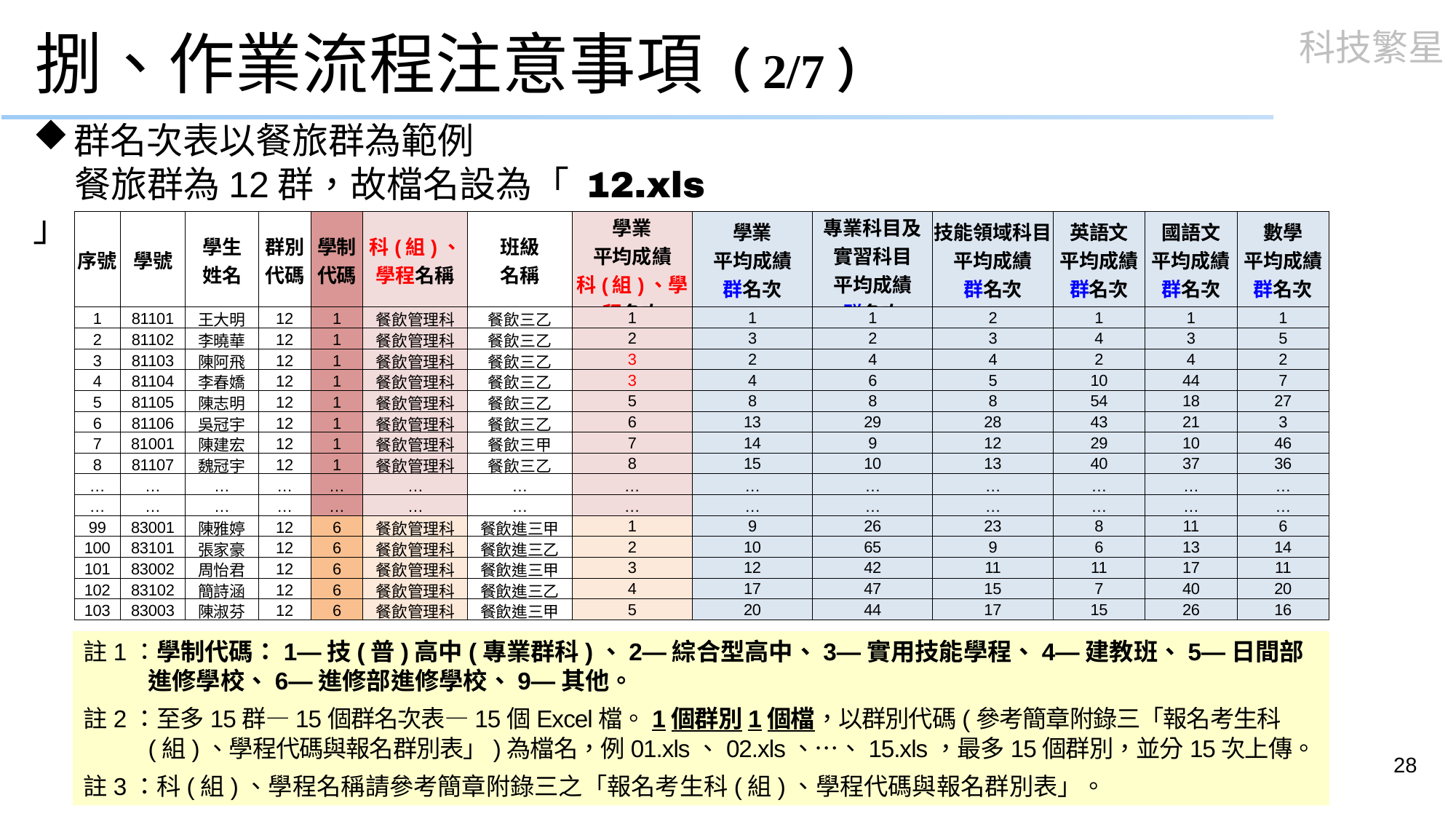

# 捌、作業流程注意事項（2/7）
群名次表以餐旅群為範例
    餐旅群為12群，故檔名設為「 12.xls 」
| 序號 | 學號 | 學生 姓名 | 群別 代碼 | 學制 代碼 | 科(組)、 學程名稱 | 班級 名稱 | 學業 平均成績 科(組)、學程名次 | 學業 平均成績 群名次 | 專業科目及 實習科目 平均成績 群名次 | 技能領域科目 平均成績 群名次 | 英語文 平均成績 群名次 | 國語文 平均成績 群名次 | 數學 平均成績 群名次 |
| --- | --- | --- | --- | --- | --- | --- | --- | --- | --- | --- | --- | --- | --- |
| 1 | 81101 | 王大明 | 12 | 1 | 餐飲管理科 | 餐飲三乙 | 1 | 1 | 1 | 2 | 1 | 1 | 1 |
| 2 | 81102 | 李曉華 | 12 | 1 | 餐飲管理科 | 餐飲三乙 | 2 | 3 | 2 | 3 | 4 | 3 | 5 |
| 3 | 81103 | 陳阿飛 | 12 | 1 | 餐飲管理科 | 餐飲三乙 | 3 | 2 | 4 | 4 | 2 | 4 | 2 |
| 4 | 81104 | 李春嬌 | 12 | 1 | 餐飲管理科 | 餐飲三乙 | 3 | 4 | 6 | 5 | 10 | 44 | 7 |
| 5 | 81105 | 陳志明 | 12 | 1 | 餐飲管理科 | 餐飲三乙 | 5 | 8 | 8 | 8 | 54 | 18 | 27 |
| 6 | 81106 | 吳冠宇 | 12 | 1 | 餐飲管理科 | 餐飲三乙 | 6 | 13 | 29 | 28 | 43 | 21 | 3 |
| 7 | 81001 | 陳建宏 | 12 | 1 | 餐飲管理科 | 餐飲三甲 | 7 | 14 | 9 | 12 | 29 | 10 | 46 |
| 8 | 81107 | 魏冠宇 | 12 | 1 | 餐飲管理科 | 餐飲三乙 | 8 | 15 | 10 | 13 | 40 | 37 | 36 |
| … | … | … | … | … | … | … | … | … | … | … | … | … | … |
| … | … | … | … | … | … | … | … | … | … | … | … | … | … |
| 99 | 83001 | 陳雅婷 | 12 | 6 | 餐飲管理科 | 餐飲進三甲 | 1 | 9 | 26 | 23 | 8 | 11 | 6 |
| 100 | 83101 | 張家豪 | 12 | 6 | 餐飲管理科 | 餐飲進三乙 | 2 | 10 | 65 | 9 | 6 | 13 | 14 |
| 101 | 83002 | 周怡君 | 12 | 6 | 餐飲管理科 | 餐飲進三甲 | 3 | 12 | 42 | 11 | 11 | 17 | 11 |
| 102 | 83102 | 簡詩涵 | 12 | 6 | 餐飲管理科 | 餐飲進三乙 | 4 | 17 | 47 | 15 | 7 | 40 | 20 |
| 103 | 83003 | 陳淑芬 | 12 | 6 | 餐飲管理科 | 餐飲進三甲 | 5 | 20 | 44 | 17 | 15 | 26 | 16 |
註1：學制代碼：1—技(普)高中(專業群科)、2—綜合型高中、3—實用技能學程、4—建教班、5—日間部進修學校、6—進修部進修學校、9—其他。
註2：至多15群—15個群名次表—15個Excel檔。1個群別1個檔，以群別代碼(參考簡章附錄三「報名考生科(組)、學程代碼與報名群別表」)為檔名，例01.xls、02.xls、…、15.xls，最多15個群別，並分15次上傳。
註3：科(組)、學程名稱請參考簡章附錄三之「報名考生科(組)、學程代碼與報名群別表」。
28